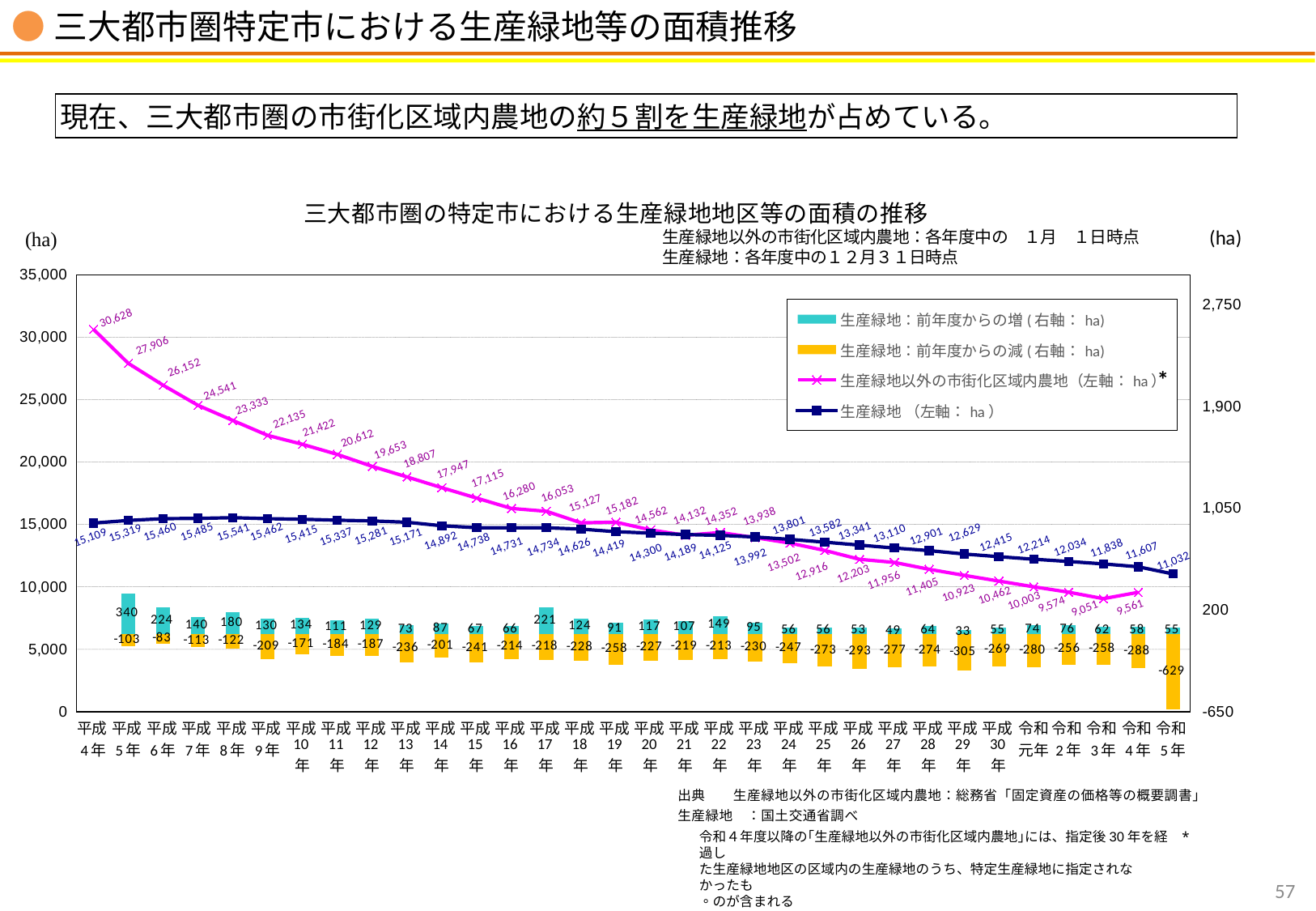

●三大都市圏特定市における生産緑地等の面積推移

現在、三大都市圏の市街化区域内農地の約５割を生産緑地が占めている。

### Chart: 三大都市圏の特定市における生産緑地地区等の面積の推移

| Category | 生産緑地：前年度からの増(右軸：ha) | 生産緑地：前年度からの減(右軸：ha) | 生産緑地以外の市街化区域内農地（左軸：ha） | 生産緑地 （左軸：ha） |
|---|---|---|---|---|
| 平成4年 | None | None | 30628.0 | 15109.0 |
| 平成5年 | 340.0 | -103.0 | 27906.0 | 15319.0 |
| 平成6年 | 224.0 | -83.0 | 26152.0 | 15460.0 |
| 平成7年 | 140.0 | -113.0 | 24541.0 | 15485.0 |
| 平成8年 | 180.0 | -122.0 | 23333.0 | 15541.0 |
| 平成9年 | 130.0 | -209.0 | 22135.0 | 15462.0 |
| 平成10年 | 134.0 | -171.0 | 21422.0 | 15415.0 |
| 平成11年 | 111.0 | -184.0 | 20612.0 | 15337.37 |
| 平成12年 | 129.0 | -187.0 | 19653.0 | 15281.150000000001 |
| 平成13年 | 73.0 | -236.0 | 18807.0 | 15171.39 |
| 平成14年 | 87.0 | -201.0 | 17947.0 | 14892.3 |
| 平成15年 | 67.0 | -241.0 | 17115.0 | 14737.72 |
| 平成16年 | 66.0 | -214.0 | 16280.0 | 14730.96 |
| 平成17年 | 221.0 | -218.0 | 16053.0 | 14733.5 |
| 平成18年 | 124.0 | -228.0 | 15127.0 | 14626.28 |
| 平成19年 | 91.0 | -258.0 | 15182.0 | 14419.339999999998 |
| 平成20年 | 117.0 | -227.0 | 14562.0 | 14299.81 |
| 平成21年 | 107.0 | -219.0 | 14132.0 | 14189.37 |
| 平成22年 | 149.0 | -213.0 | 14352.0 | 14125.25 |
| 平成23年 | 95.0 | -230.0 | 13938.0 | 13991.63 |
| 平成24年 | 56.0 | -247.0 | 13502.0 | 13801.0 |
| 平成25年 | 56.0 | -273.0 | 12916.0 | 13581.5965 |
| 平成26年 | 53.0 | -293.0 | 12203.0 | 13341.3731 |
| 平成27年 | 49.0 | -277.0 | 11956.0 | 13109.8754 |
| 平成28年 | 64.0 | -274.0 | 11404.5 | 12900.584 |
| 平成29年 | 33.0 | -305.0 | 10923.0 | 12628.821 |
| 平成30年 | 55.0 | -269.0 | 10462.0 | 12415.0836 |
| 令和元年 | 74.0 | -280.0 | 10002.5332 | 12214.0 |
| 令和2年 | 76.0 | -256.0 | 9574.0 | 12033.653589 |
| 令和3年 | 62.0 | -258.0 | 9051.0 | 11838.0 |
| 令和4年 | 57.801479 | -288.35115989999997 | 9561.0 | 11607.0 |
| 令和5年 | 54.86473 | -629.198851 | None | 11031.947319 |
*
*　令和４年度以降の｢生産緑地以外の市街化区域内農地｣には、指定後30年を経過し
　　 た生産緑地地区の区域内の生産緑地のうち、特定生産緑地に指定されなかったも
　　 のが含まれる。
57